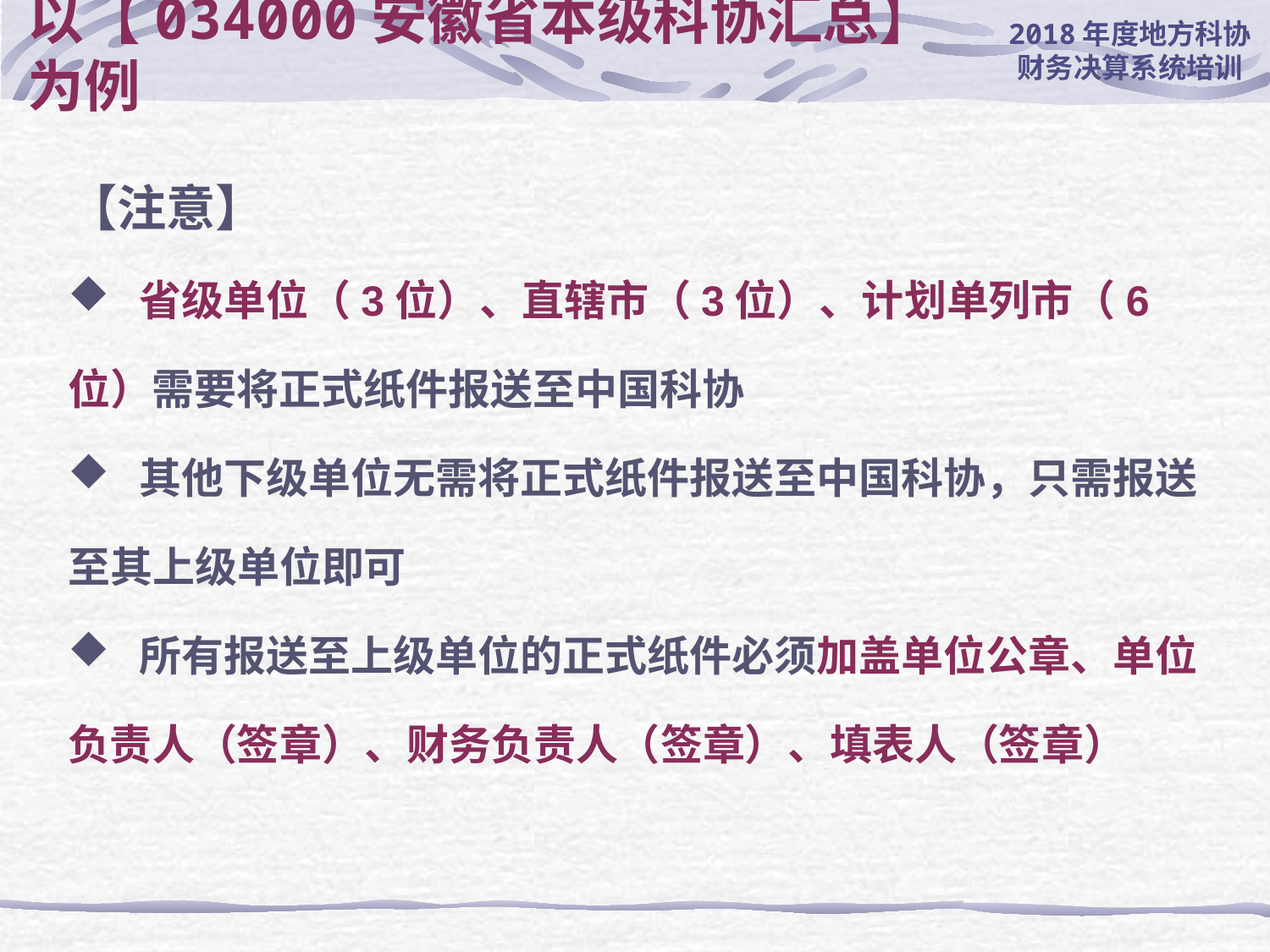

# 以【034000安徽省本级科协汇总】为例
【注意】
  省级单位（3位）、直辖市（3位）、计划单列市（6位）需要将正式纸件报送至中国科协
  其他下级单位无需将正式纸件报送至中国科协，只需报送至其上级单位即可
  所有报送至上级单位的正式纸件必须加盖单位公章、单位负责人（签章）、财务负责人（签章）、填表人（签章）